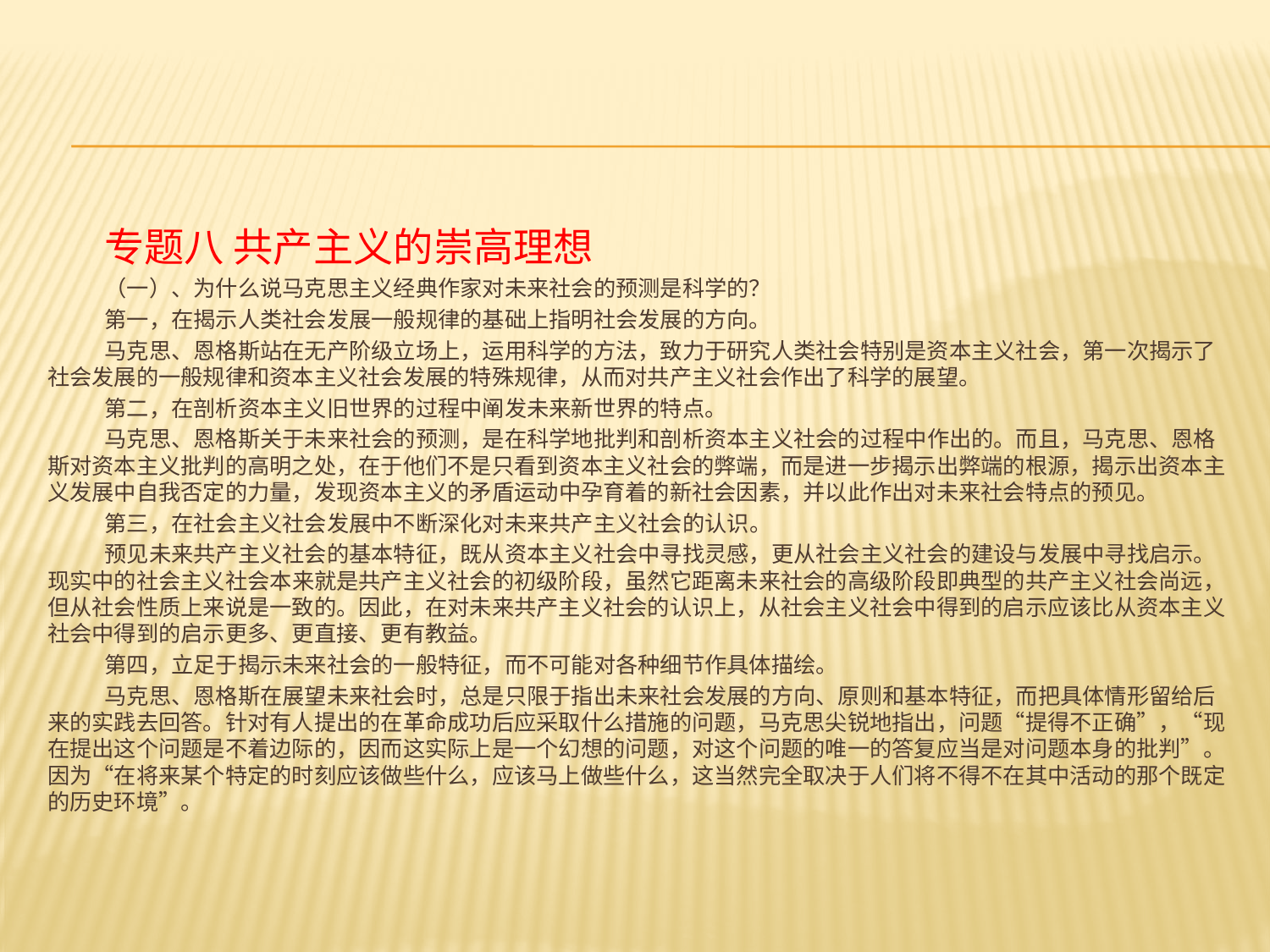

#
专题八 共产主义的崇高理想
（一）、为什么说马克思主义经典作家对未来社会的预测是科学的？
第一，在揭示人类社会发展一般规律的基础上指明社会发展的方向。
马克思、恩格斯站在无产阶级立场上，运用科学的方法，致力于研究人类社会特别是资本主义社会，第一次揭示了社会发展的一般规律和资本主义社会发展的特殊规律，从而对共产主义社会作出了科学的展望。
第二，在剖析资本主义旧世界的过程中阐发未来新世界的特点。
马克思、恩格斯关于未来社会的预测，是在科学地批判和剖析资本主义社会的过程中作出的。而且，马克思、恩格斯对资本主义批判的高明之处，在于他们不是只看到资本主义社会的弊端，而是进一步揭示出弊端的根源，揭示出资本主义发展中自我否定的力量，发现资本主义的矛盾运动中孕育着的新社会因素，并以此作出对未来社会特点的预见。
第三，在社会主义社会发展中不断深化对未来共产主义社会的认识。
预见未来共产主义社会的基本特征，既从资本主义社会中寻找灵感，更从社会主义社会的建设与发展中寻找启示。现实中的社会主义社会本来就是共产主义社会的初级阶段，虽然它距离未来社会的高级阶段即典型的共产主义社会尚远，但从社会性质上来说是一致的。因此，在对未来共产主义社会的认识上，从社会主义社会中得到的启示应该比从资本主义社会中得到的启示更多、更直接、更有教益。
第四，立足于揭示未来社会的一般特征，而不可能对各种细节作具体描绘。
马克思、恩格斯在展望未来社会时，总是只限于指出未来社会发展的方向、原则和基本特征，而把具体情形留给后来的实践去回答。针对有人提出的在革命成功后应采取什么措施的问题，马克思尖锐地指出，问题“提得不正确”，“现在提出这个问题是不着边际的，因而这实际上是一个幻想的问题，对这个问题的唯一的答复应当是对问题本身的批判”。因为“在将来某个特定的时刻应该做些什么，应该马上做些什么，这当然完全取决于人们将不得不在其中活动的那个既定的历史环境”。